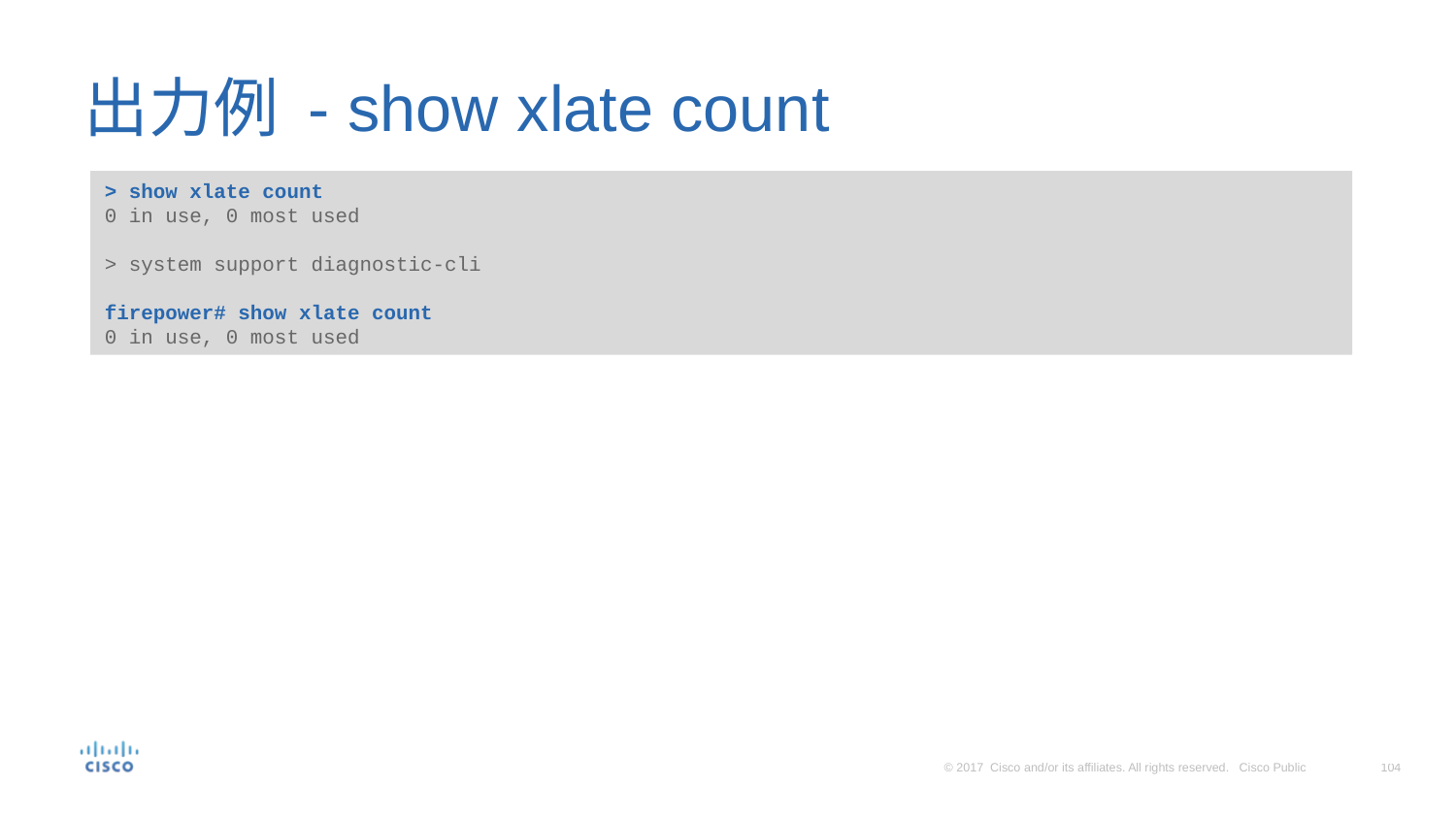

# 出力例 - show xlate count
> show xlate count
0 in use, 0 most used

> system support diagnostic-cli

firepower# show xlate count
0 in use, 0 most used